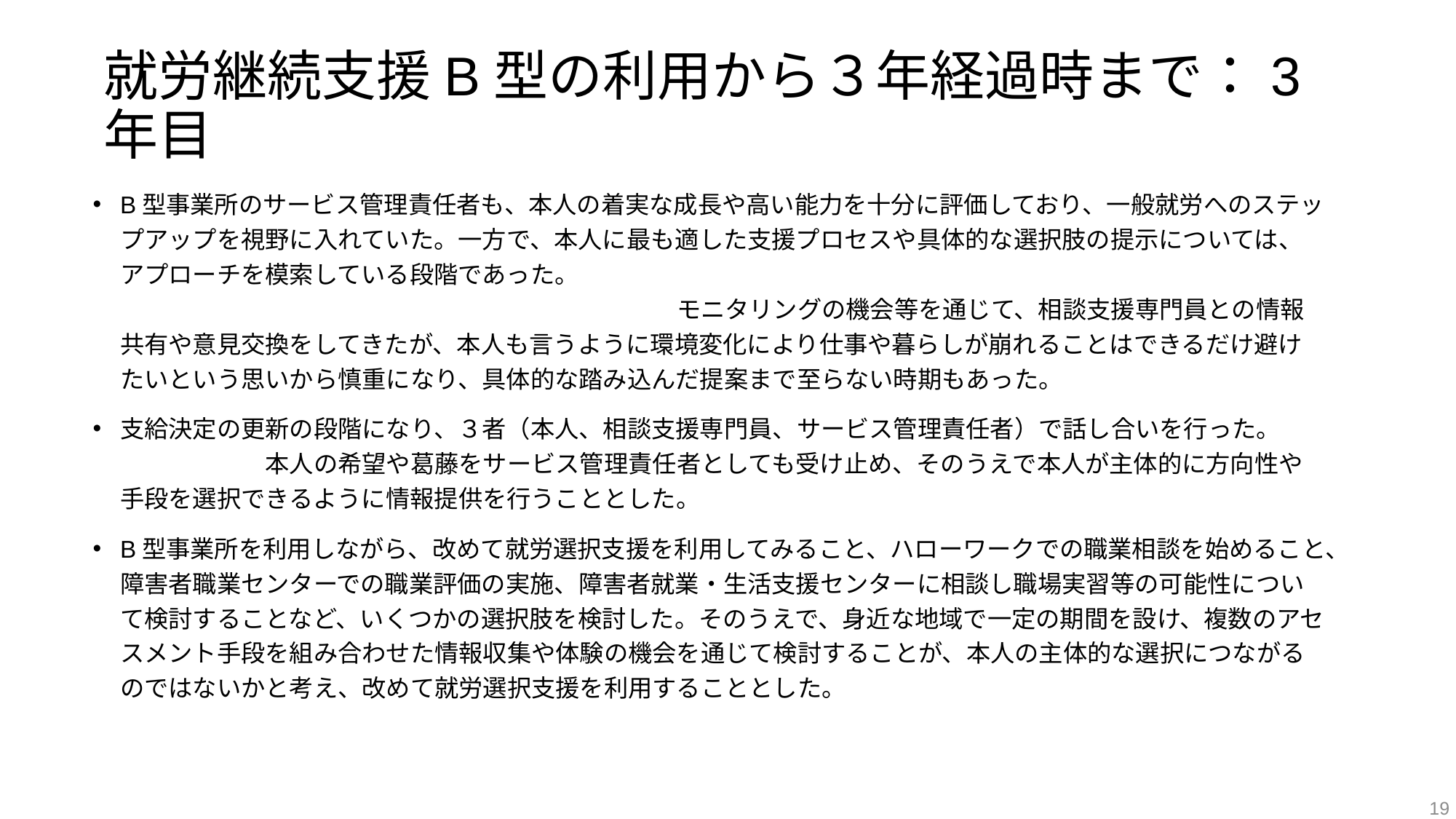

# 就労継続支援B型の利用から３年経過時まで：3年目
B型事業所のサービス管理責任者も、本人の着実な成長や高い能力を十分に評価しており、一般就労へのステップアップを視野に入れていた。一方で、本人に最も適した支援プロセスや具体的な選択肢の提示については、アプローチを模索している段階であった。　　　　　　　　　　　　　　　　　　　　　　　　　　　　　　　　　　　　　　　　　　　　　　　　　　　　　モニタリングの機会等を通じて、相談支援専門員との情報共有や意見交換をしてきたが、本人も言うように環境変化により仕事や暮らしが崩れることはできるだけ避けたいという思いから慎重になり、具体的な踏み込んだ提案まで至らない時期もあった。
支給決定の更新の段階になり、３者（本人、相談支援専門員、サービス管理責任者）で話し合いを行った。　　　　　　　本人の希望や葛藤をサービス管理責任者としても受け止め、そのうえで本人が主体的に方向性や手段を選択できるように情報提供を行うこととした。
B型事業所を利用しながら、改めて就労選択支援を利用してみること、ハローワークでの職業相談を始めること、障害者職業センターでの職業評価の実施、障害者就業・生活支援センターに相談し職場実習等の可能性について検討することなど、いくつかの選択肢を検討した。そのうえで、身近な地域で一定の期間を設け、複数のアセスメント手段を組み合わせた情報収集や体験の機会を通じて検討することが、本人の主体的な選択につながるのではないかと考え、改めて就労選択支援を利用することとした。
19